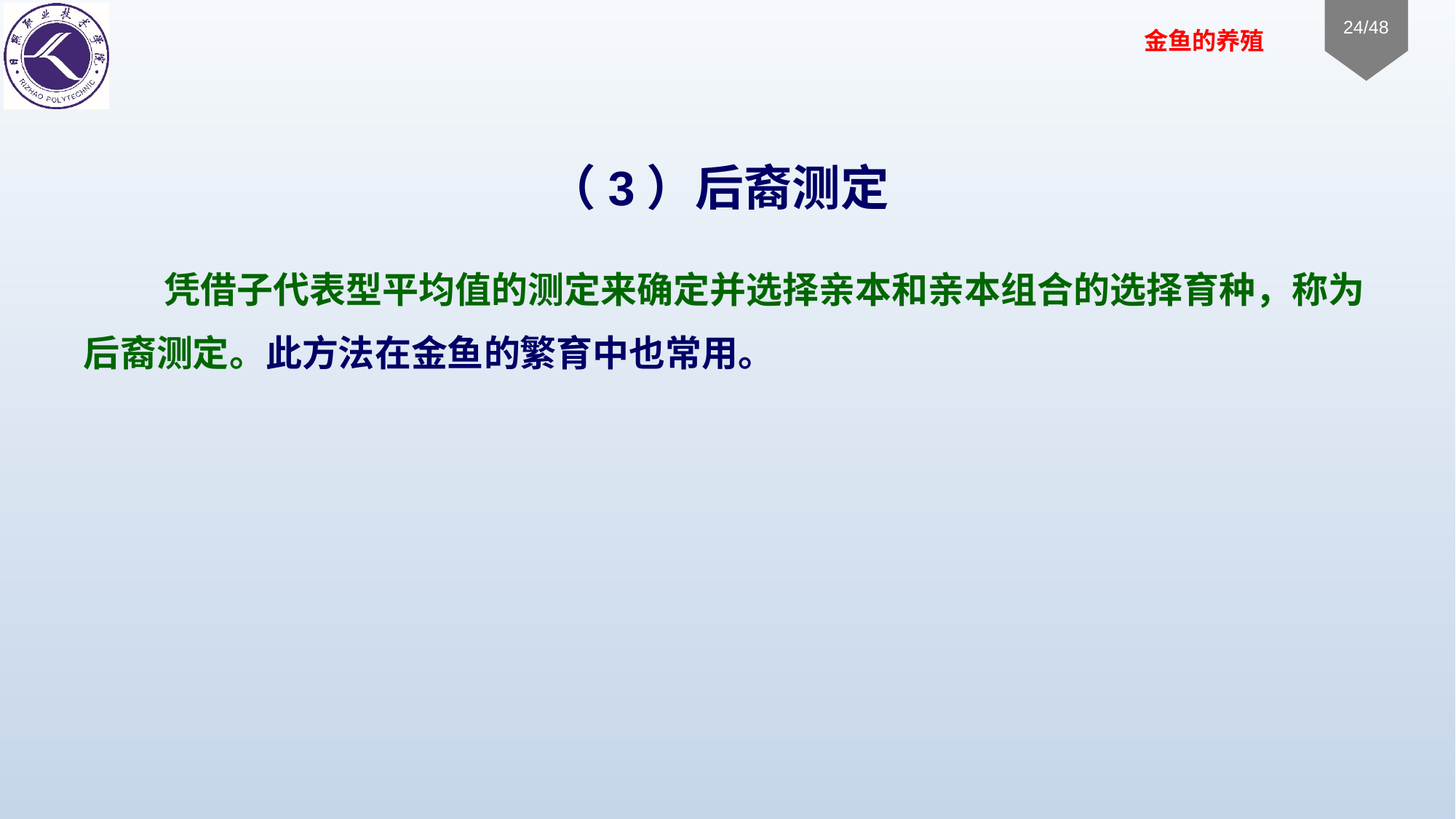

# （3）后裔测定
   凭借子代表型平均值的测定来确定并选择亲本和亲本组合的选择育种，称为后裔测定。此方法在金鱼的繁育中也常用。